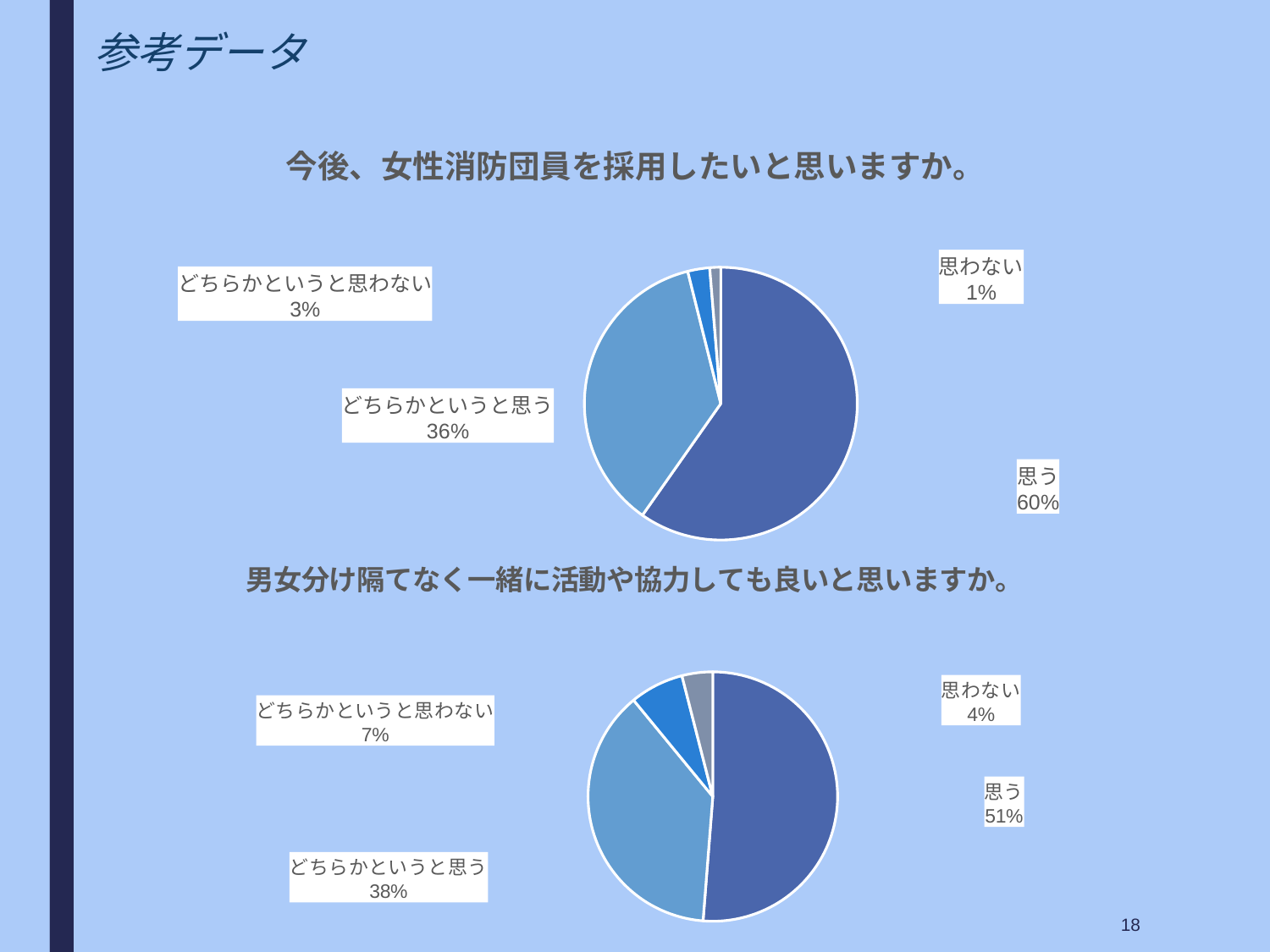

# 参考データ

### Chart: 今後、女性消防団員を採用したいと思いますか。

| Category |  |
|---|---|
| 思う | 46.0 |
| どちらかというと思う | 28.0 |
| どちらかというと思わない | 2.0 |
| 思わない | 1.0 |

### Chart: 男女分け隔てなく一緒に活動や協力しても良いと思いますか。

| Category |  |
|---|---|
| 思う | 103.0 |
| どちらかというと思う | 76.0 |
| どちらかというと思わない | 14.0 |
| 思わない | 8.0 |
18